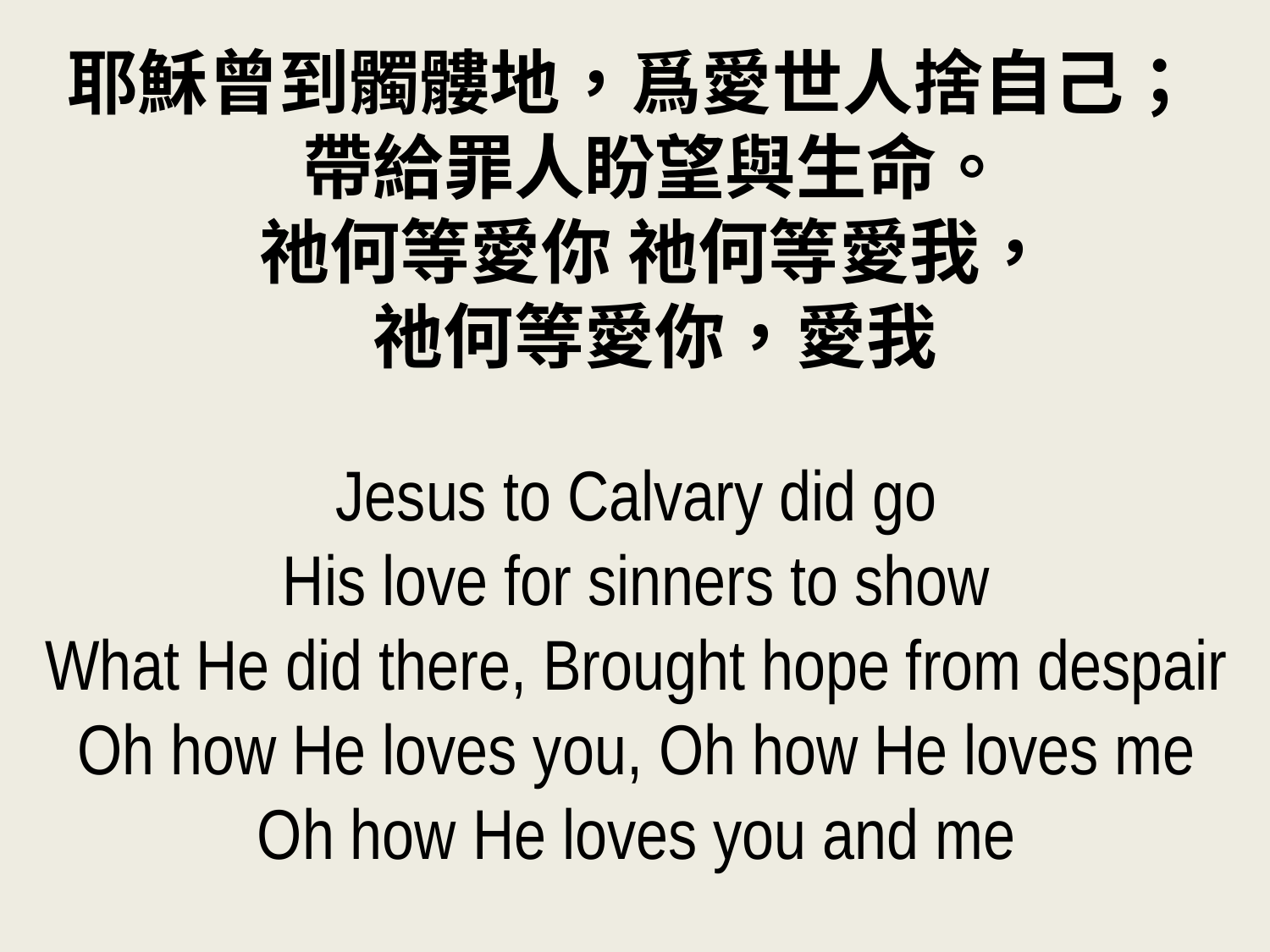

耶穌曾到髑髏地，爲愛世人捨自己；
帶給罪人盼望與生命。
祂何等愛你 祂何等愛我，
祂何等愛你，愛我
Jesus to Calvary did go
His love for sinners to show
What He did there, Brought hope from despair
Oh how He loves you, Oh how He loves me
Oh how He loves you and me